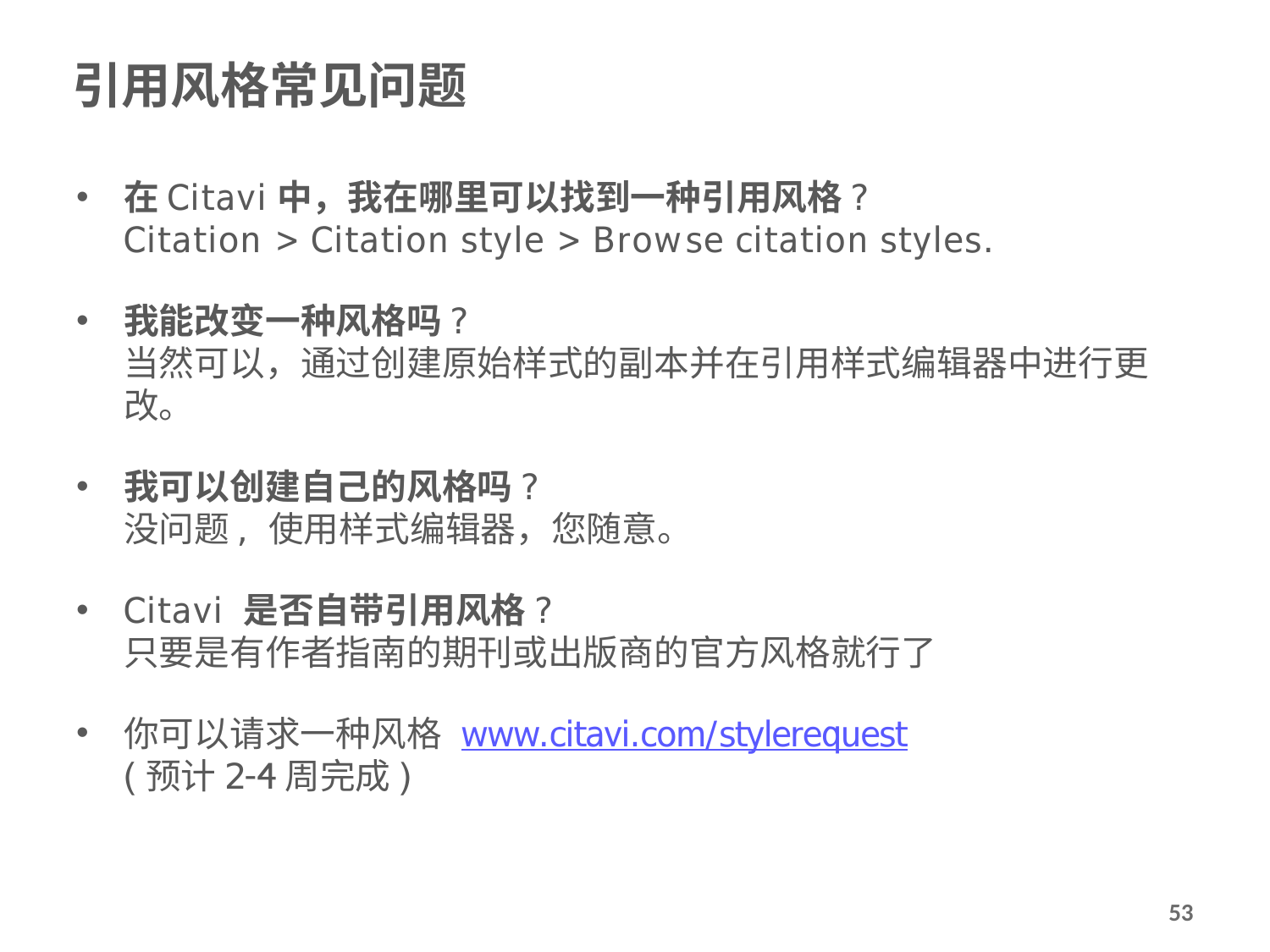

# 引用风格常见问题
在Citavi中，我在哪里可以找到一种引用风格?
Citation > Citation style > Browse citation styles.
我能改变一种风格吗?
当然可以，通过创建原始样式的副本并在引用样式编辑器中进行更改。
我可以创建自己的风格吗?
没问题, 使用样式编辑器，您随意。
Citavi 是否自带引用风格?
只要是有作者指南的期刊或出版商的官方风格就行了
你可以请求一种风格 www.citavi.com/stylerequest
(预计2-4周完成)
53